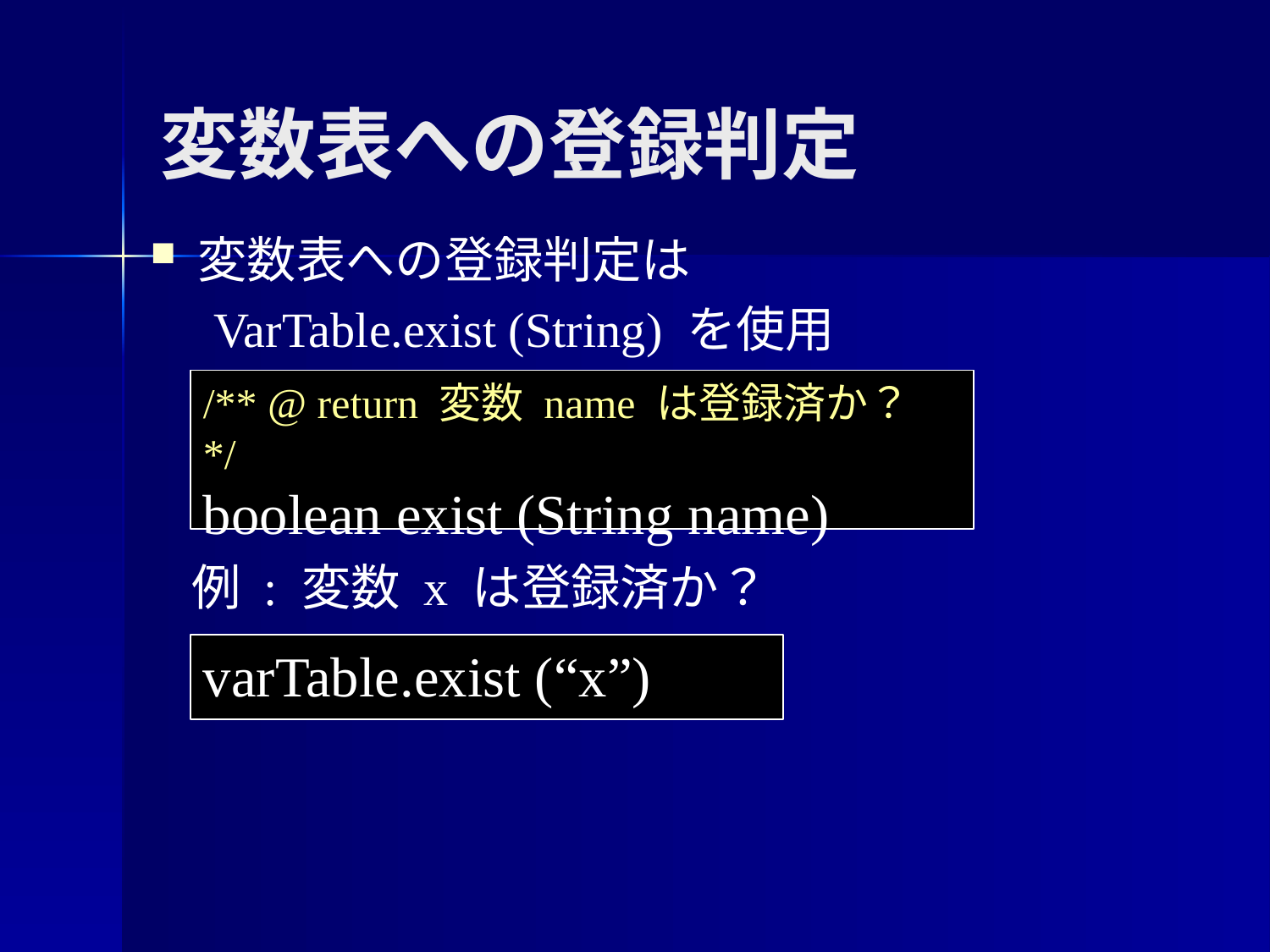

変数表への登録判定
変数表への登録判定は
VarTable.exist (String) を使用
/** @ return 変数 name は登録済か？ */
boolean exist (String name)
例 : 変数 x は登録済か？
varTable.exist (“x”)